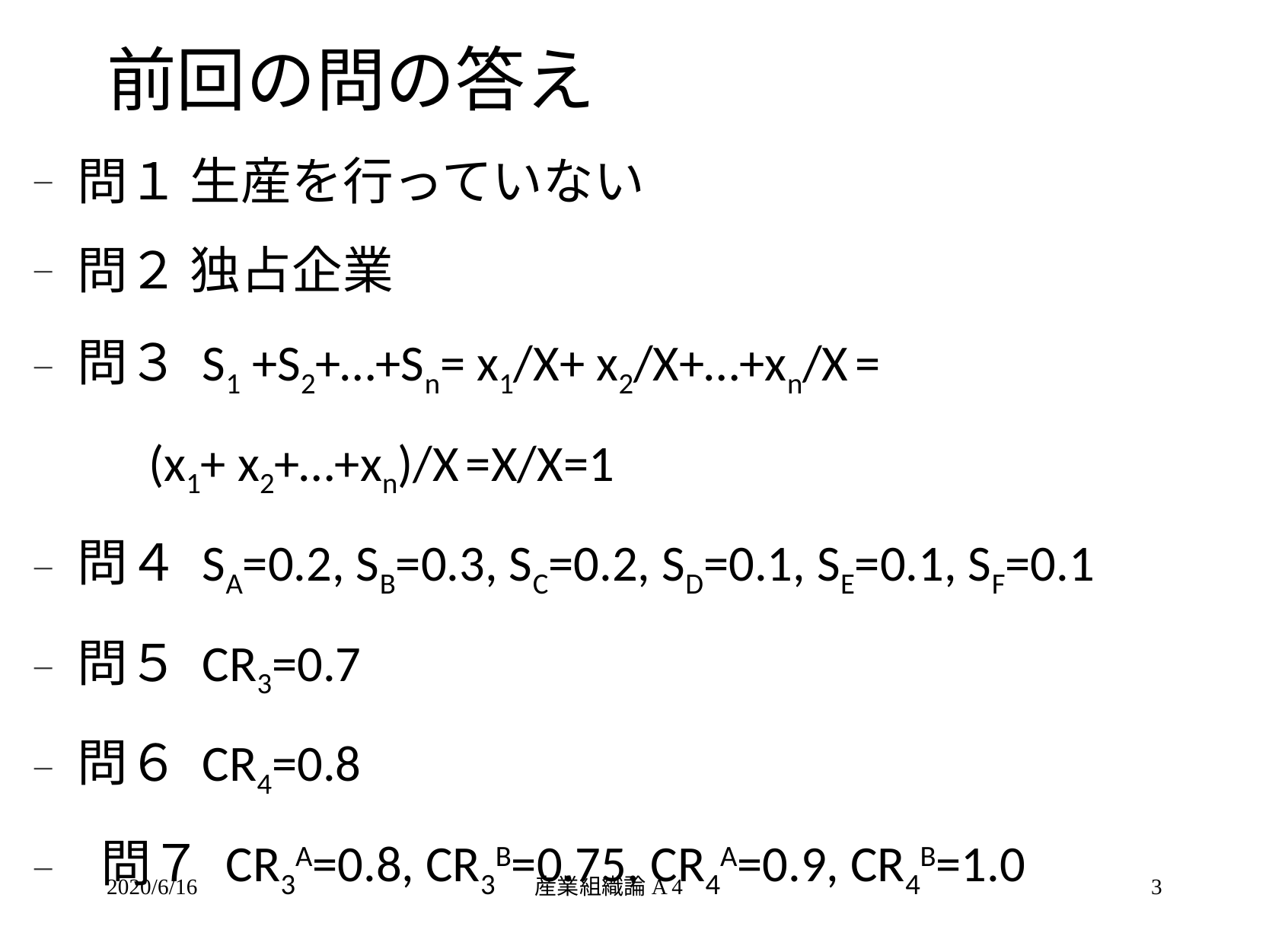

# 前回の問の答え
問１ 生産を行っていない
問２ 独占企業
問３ S1 +S2+…+Sn= x1/X+ x2/X+…+xn/X =
	(x1+ x2+…+xn)/X =X/X=1
問４ SA=0.2, SB=0.3, SC=0.2, SD=0.1, SE=0.1, SF=0.1
問５ CR3=0.7
問６ CR4=0.8
 問７ CR3A=0.8, CR3B=0.75, CR4A=0.9, CR4B=1.0

2020/6/16
産業組織論A 4
3